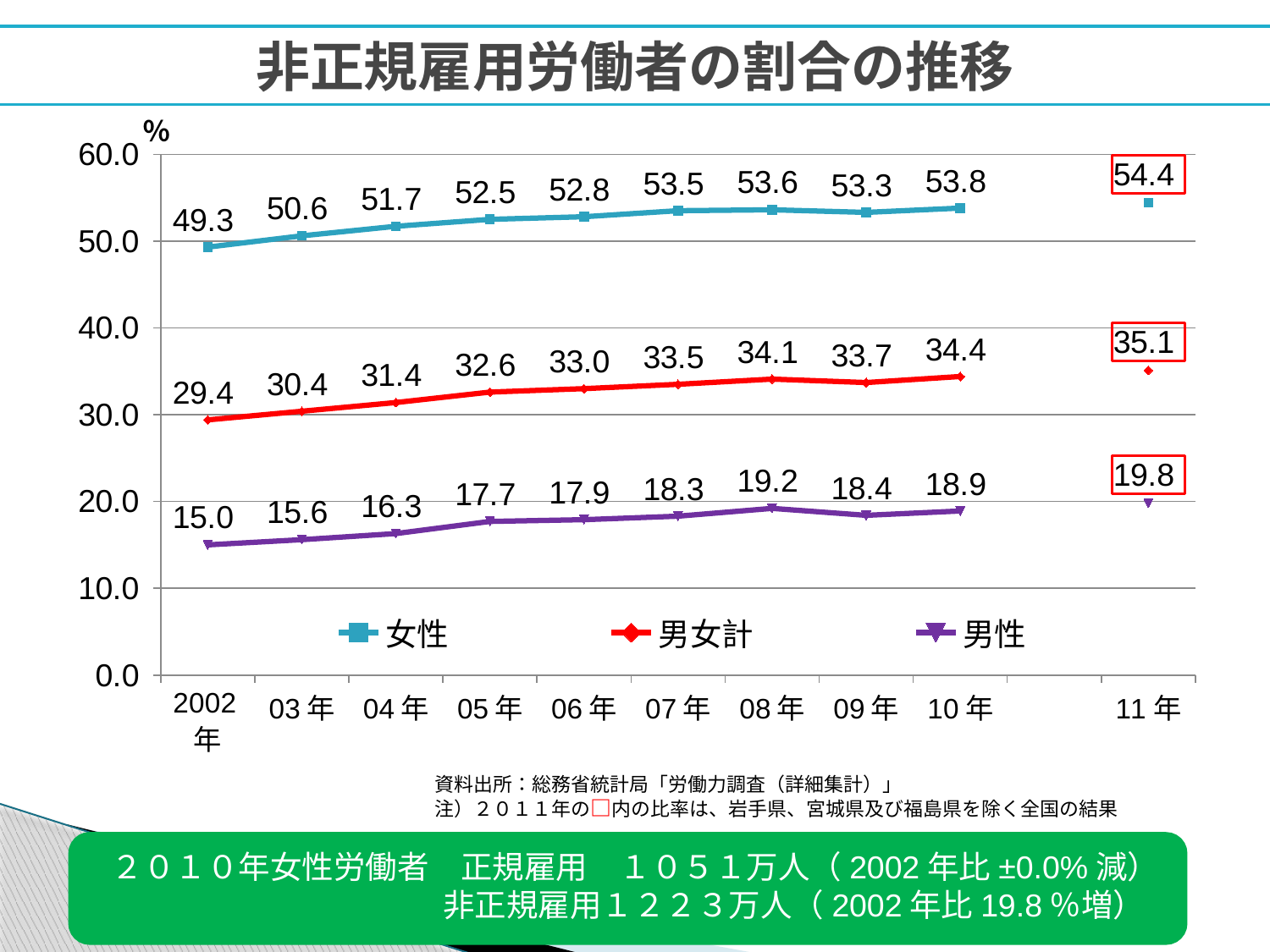

# 非正規雇用労働者の割合の推移
％

### Chart

| Category | 女性 | 男女計 | 男性 |
|---|---|---|---|
| 2002年 | 49.3 | 29.4 | 15.0 |
| 03年 | 50.6 | 30.4 | 15.6 |
| 04年 | 51.7 | 31.4 | 16.3 |
| 05年 | 52.5 | 32.6 | 17.7 |
| 06年 | 52.8 | 33.0 | 17.9 |
| 07年 | 53.5 | 33.5 | 18.3 |
| 08年 | 53.6 | 34.1 | 19.2 |
| 09年 | 53.3 | 33.7 | 18.4 |
| 10年 | 53.8 | 34.4 | 18.9 |
|  | None | None | None |
| 11年 | 54.4 | 35.1 | 19.8 |
資料出所：総務省統計局「労働力調査（詳細集計）」
注）２０１１年の□内の比率は、岩手県、宮城県及び福島県を除く全国の結果
  ２０１０年女性労働者　正規雇用　１０５１万人（2002年比±0.0%減）
　　　　　　　　　　     非正規雇用１２２３万人（2002年比19.8％増）